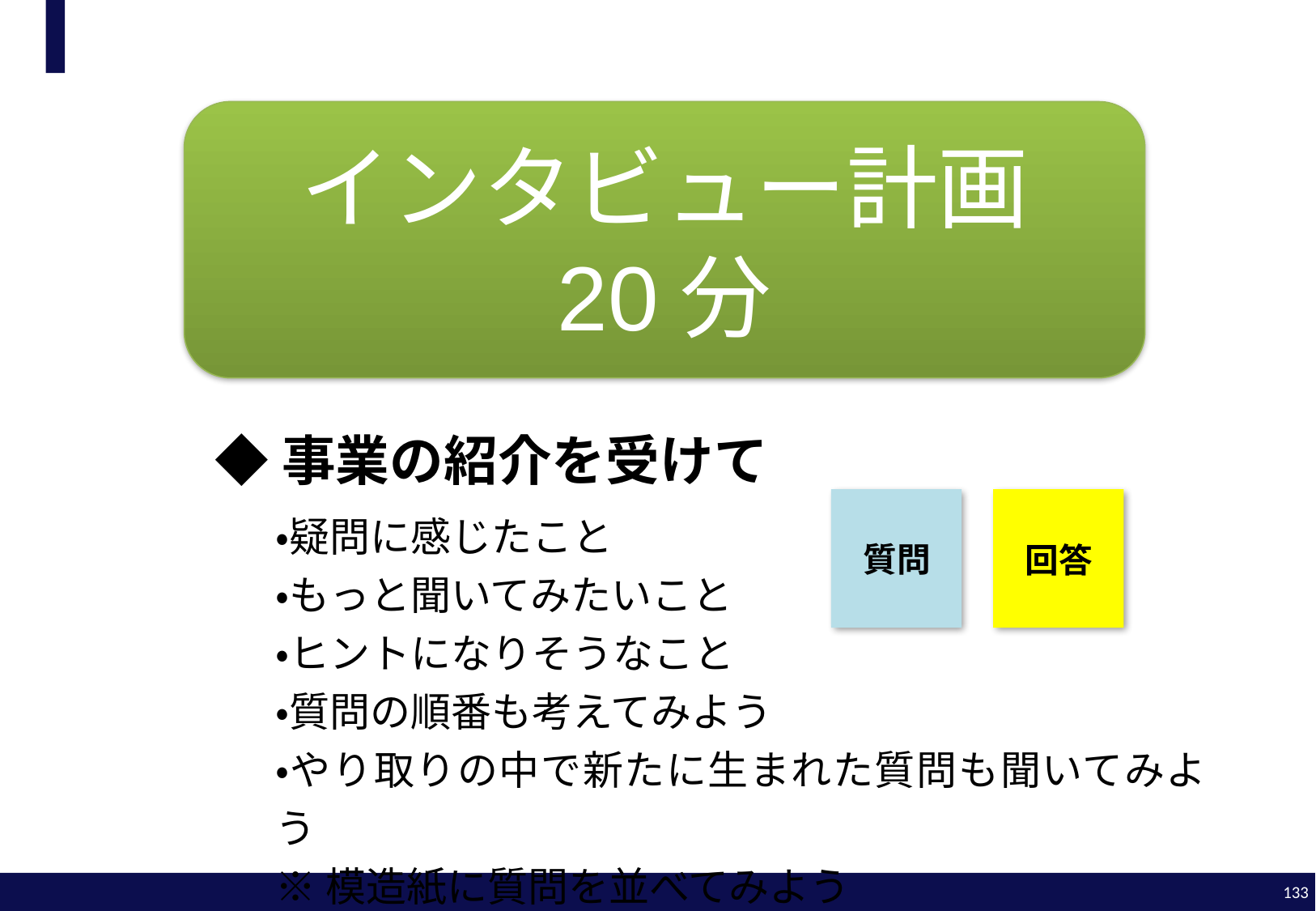

#
インタビュー計画
20分
◆事業の紹介を受けて
・疑問に感じたこと
・もっと聞いてみたいこと
・ヒントになりそうなこと
・質問の順番も考えてみよう
・やり取りの中で新たに生まれた質問も聞いてみよう
※模造紙に質問を並べてみよう

質問
回答